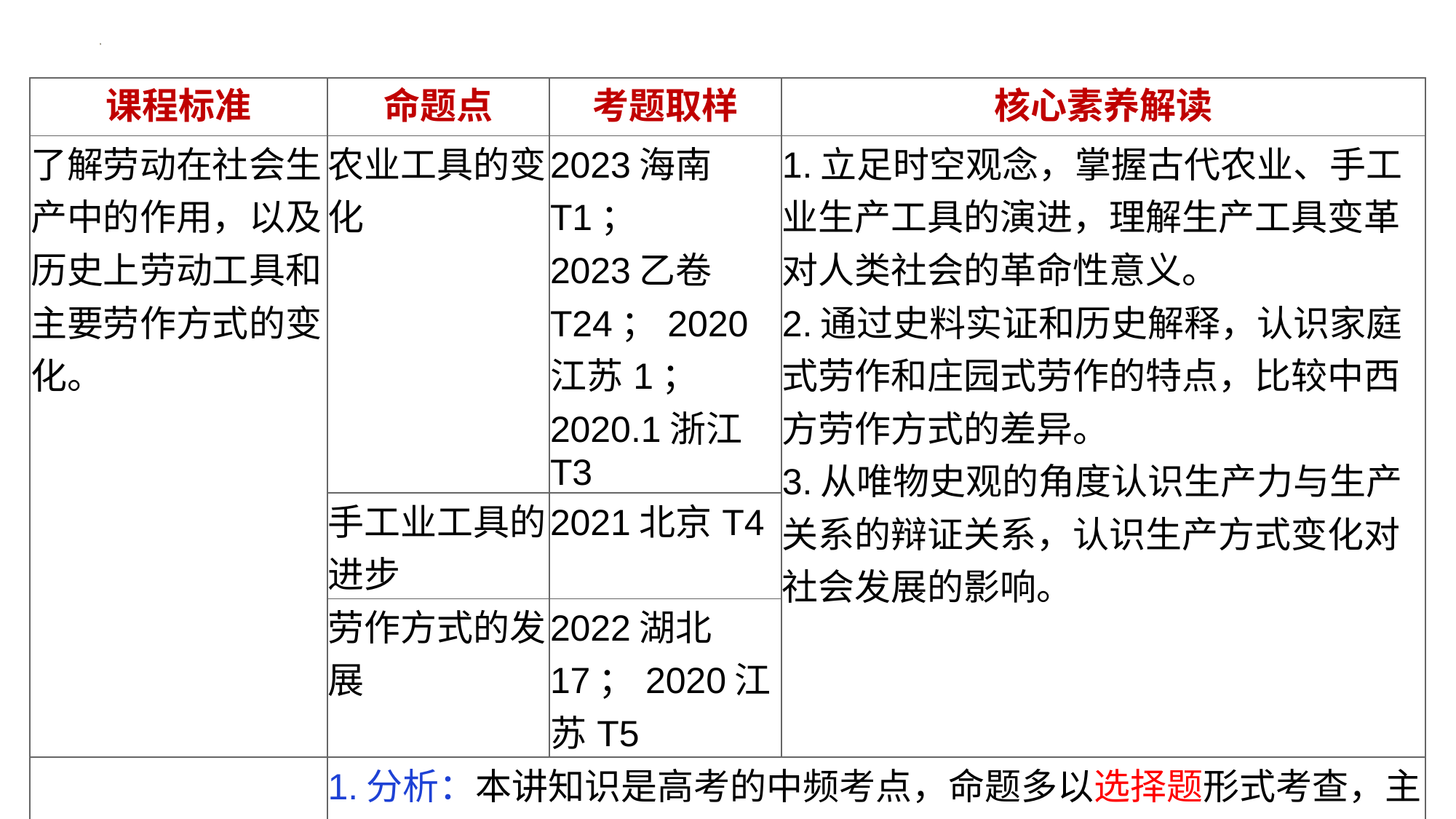

| 课程标准 | 命题点 | 考题取样 | 核心素养解读 |
| --- | --- | --- | --- |
| 了解劳动在社会生产中的作用，以及历史上劳动工具和主要劳作方式的变化。 | 农业工具的变化 | 2023海南T1； 2023乙卷T24；2020江苏1；2020.1浙江T3 | 1.立足时空观念，掌握古代农业、手工业生产工具的演进，理解生产工具变革对人类社会的革命性意义。 2.通过史料实证和历史解释，认识家庭式劳作和庄园式劳作的特点，比较中西方劳作方式的差异。 3.从唯物史观的角度认识生产力与生产关系的辩证关系，认识生产方式变化对社会发展的影响。 |
|  | 手工业工具的进步 | 2021北京T4 |  |
|  | 劳作方式的发展 | 2022湖北17；2020江苏T5 |  |
| 命题分析预测 | 1.分析：本讲知识是高考的中频考点，命题多以选择题形式考查，主要考查中国古代农业工具、手工业工具的变化以及劳作方式的发展。 2.预测：要重视中国古代农耕经济的特点及影响，还要了解世界其他国家和地区的生产工具和劳作方式。中国古代传统的家庭式劳作的特点和影响可能是高考考查的重点。 |  |  |